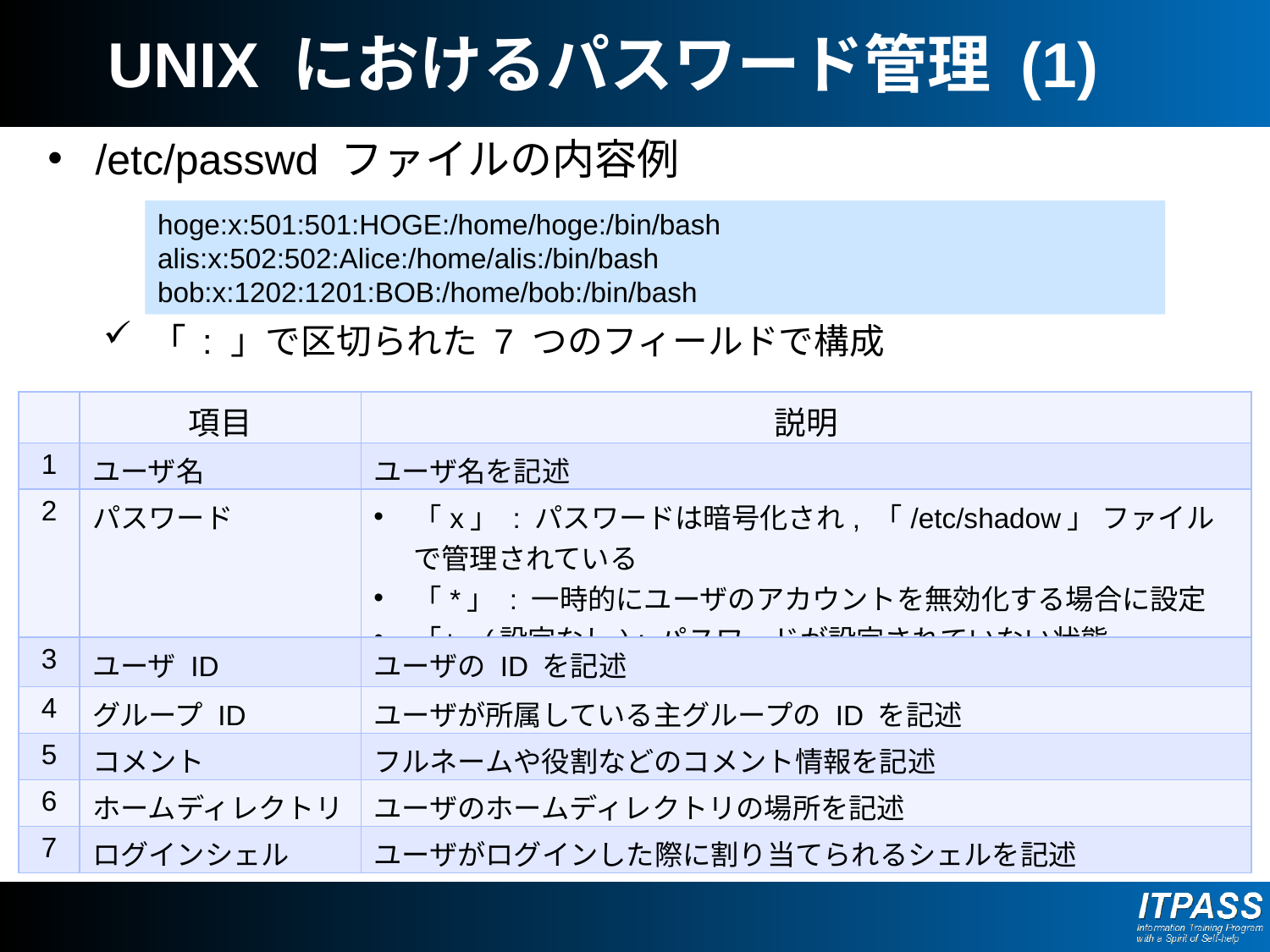

# UNIX におけるパスワード管理 (1)
/etc/passwd ファイルの内容例

「 : 」で区切られた 7 つのフィールドで構成
hoge:x:501:501:HOGE:/home/hoge:/bin/bash
alis:x:502:502:Alice:/home/alis:/bin/bash
bob:x:1202:1201:BOB:/home/bob:/bin/bash
|  | 項目 | 説明 |
| --- | --- | --- |
| 1 | ユーザ名 | ユーザ名を記述 |
| 2 | パスワード | 「x」 : パスワードは暗号化され, 「/etc/shadow」 ファイルで管理されている 「\*」 : 一時的にユーザのアカウントを無効化する場合に設定 「」 (設定なし) : パスワードが設定されていない状態 |
| 3 | ユーザ ID | ユーザの ID を記述 |
| 4 | グループ ID | ユーザが所属している主グループの ID を記述 |
| 5 | コメント | フルネームや役割などのコメント情報を記述 |
| 6 | ホームディレクトリ | ユーザのホームディレクトリの場所を記述 |
| 7 | ログインシェル | ユーザがログインした際に割り当てられるシェルを記述 |